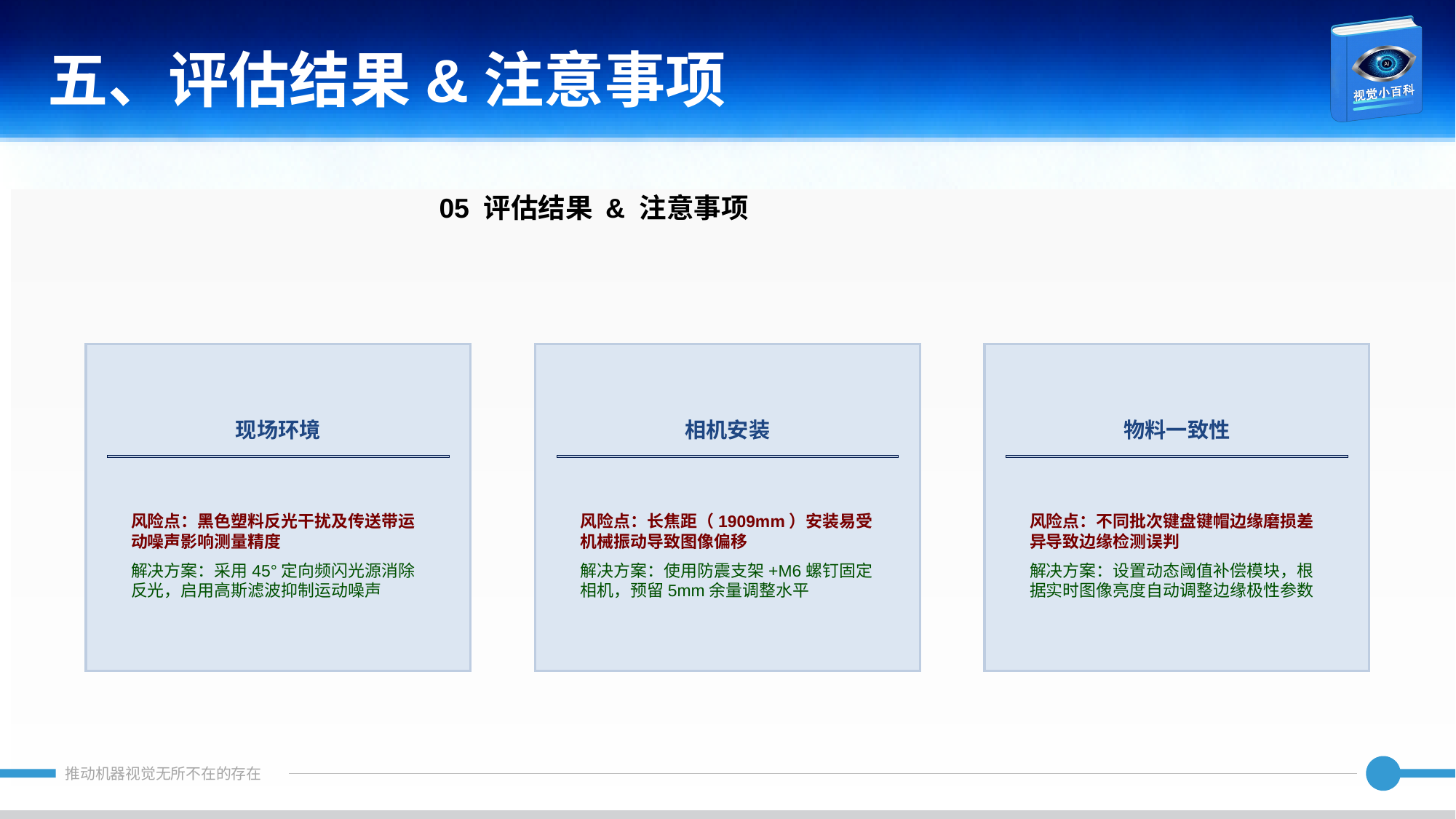

五、评估结果&注意事项

05 评估结果 & 注意事项

现场环境

相机安装

物料一致性

风险点：黑色塑料反光干扰及传送带运动噪声影响测量精度
解决方案：采用45°定向频闪光源消除反光，启用高斯滤波抑制运动噪声

风险点：长焦距（1909mm）安装易受机械振动导致图像偏移
解决方案：使用防震支架+M6螺钉固定相机，预留5mm余量调整水平

风险点：不同批次键盘键帽边缘磨损差异导致边缘检测误判
解决方案：设置动态阈值补偿模块，根据实时图像亮度自动调整边缘极性参数
10